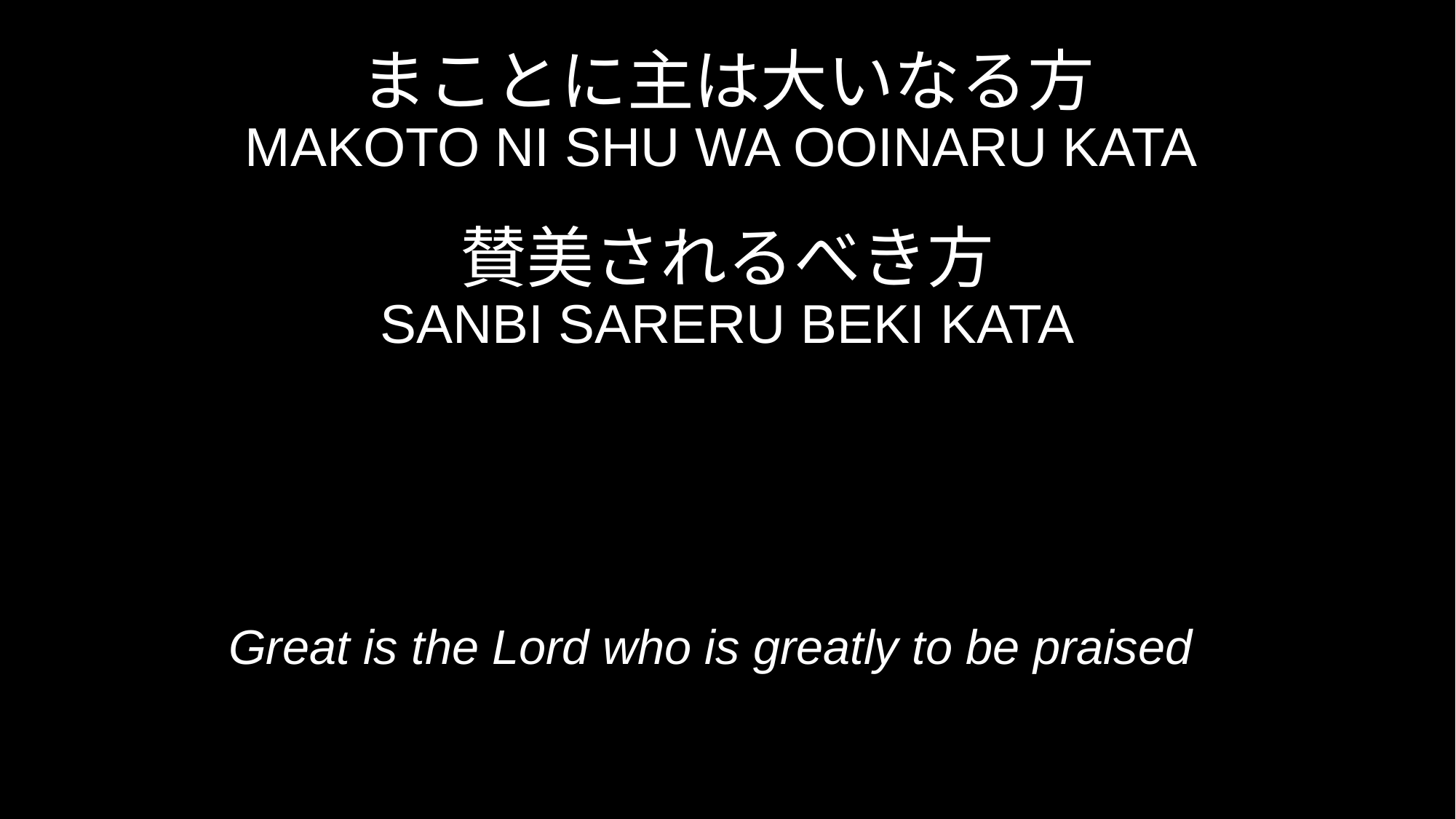

# まことに主は大いなる方 MAKOTO NI SHU WA OOINARU KATA 賛美されるべき方 SANBI SARERU BEKI KATA
Great is the Lord who is greatly to be praised